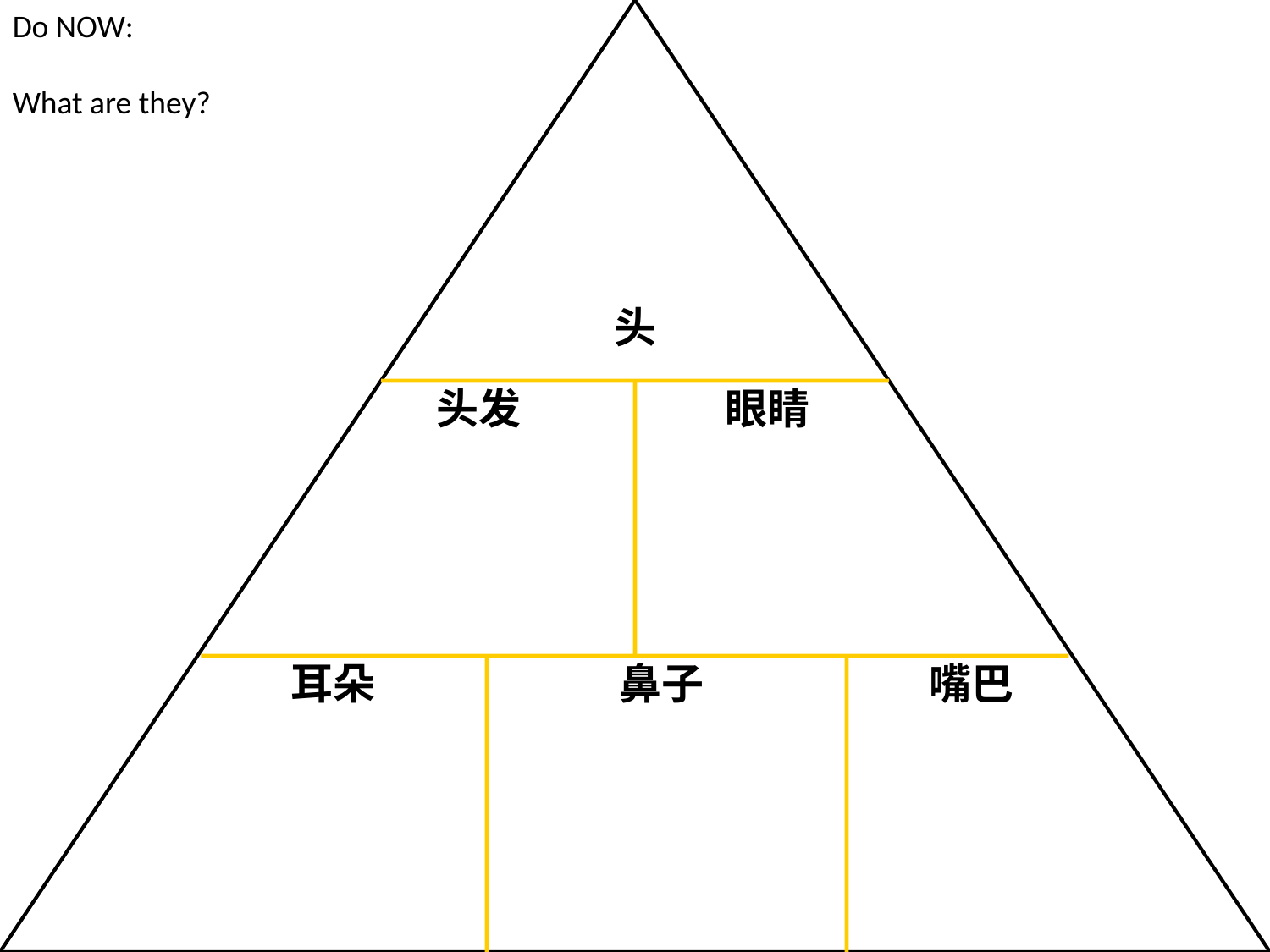

Do NOW:

What are they?

头

头发
眼睛

耳朵
鼻子
嘴巴